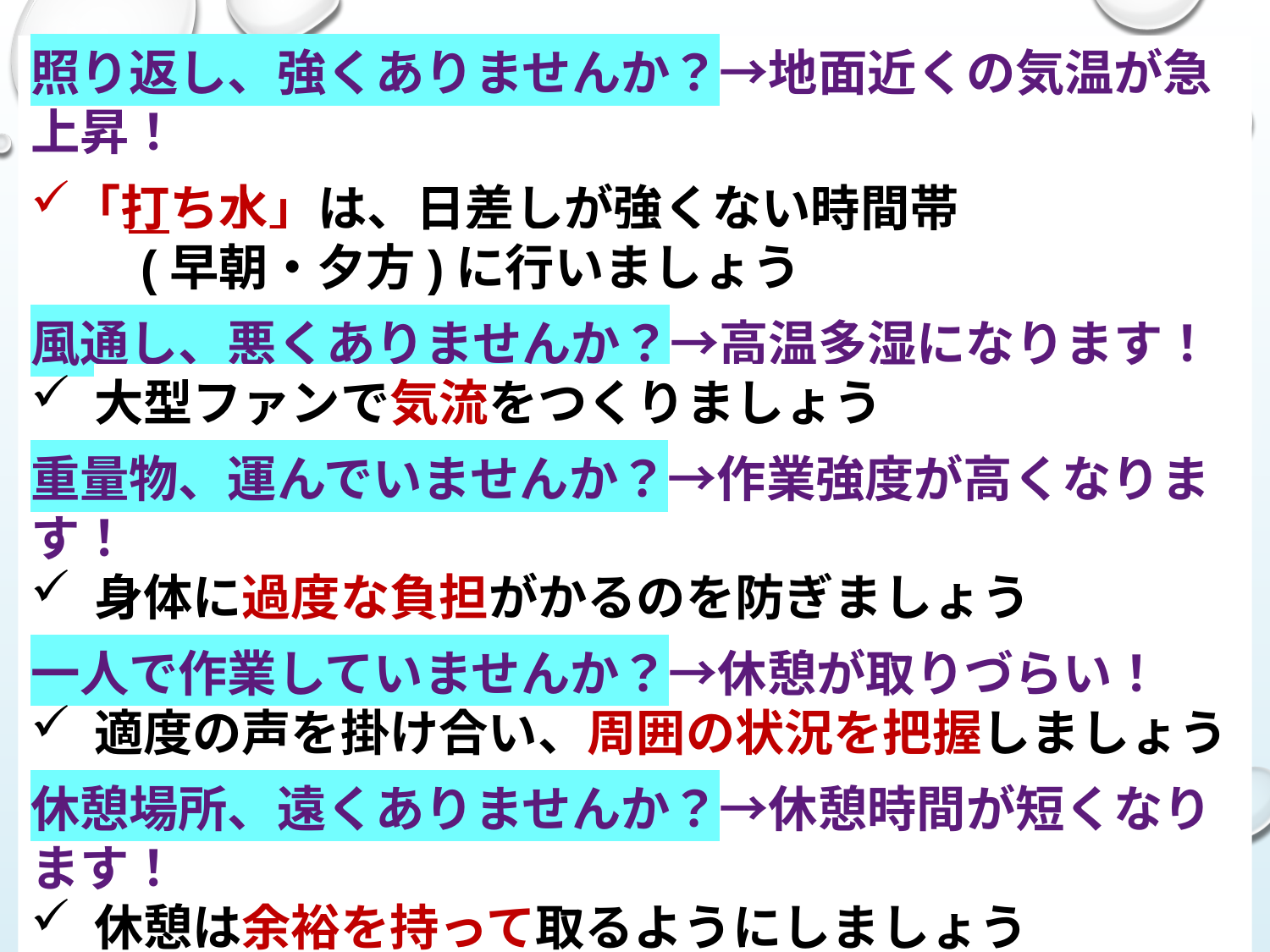

照り返し、強くありませんか？→地面近くの気温が急上昇！

「打ち水」は、日差しが強くない時間帯
　　(早朝・夕方)に行いましょう

風通し、悪くありませんか？→高温多湿になります！
大型ファンで気流をつくりましょう

重量物、運んでいませんか？→作業強度が高くなります！
身体に過度な負担がかるのを防ぎましょう

一人で作業していませんか？→休憩が取りづらい！
適度の声を掛け合い、周囲の状況を把握しましょう

休憩場所、遠くありませんか？→休憩時間が短くなります！
休憩は余裕を持って取るようにしましょう

輻射熱、ありませんか？→機械、壁からの熱に注意！
体温上昇の危険源がないかチェックしましょう！